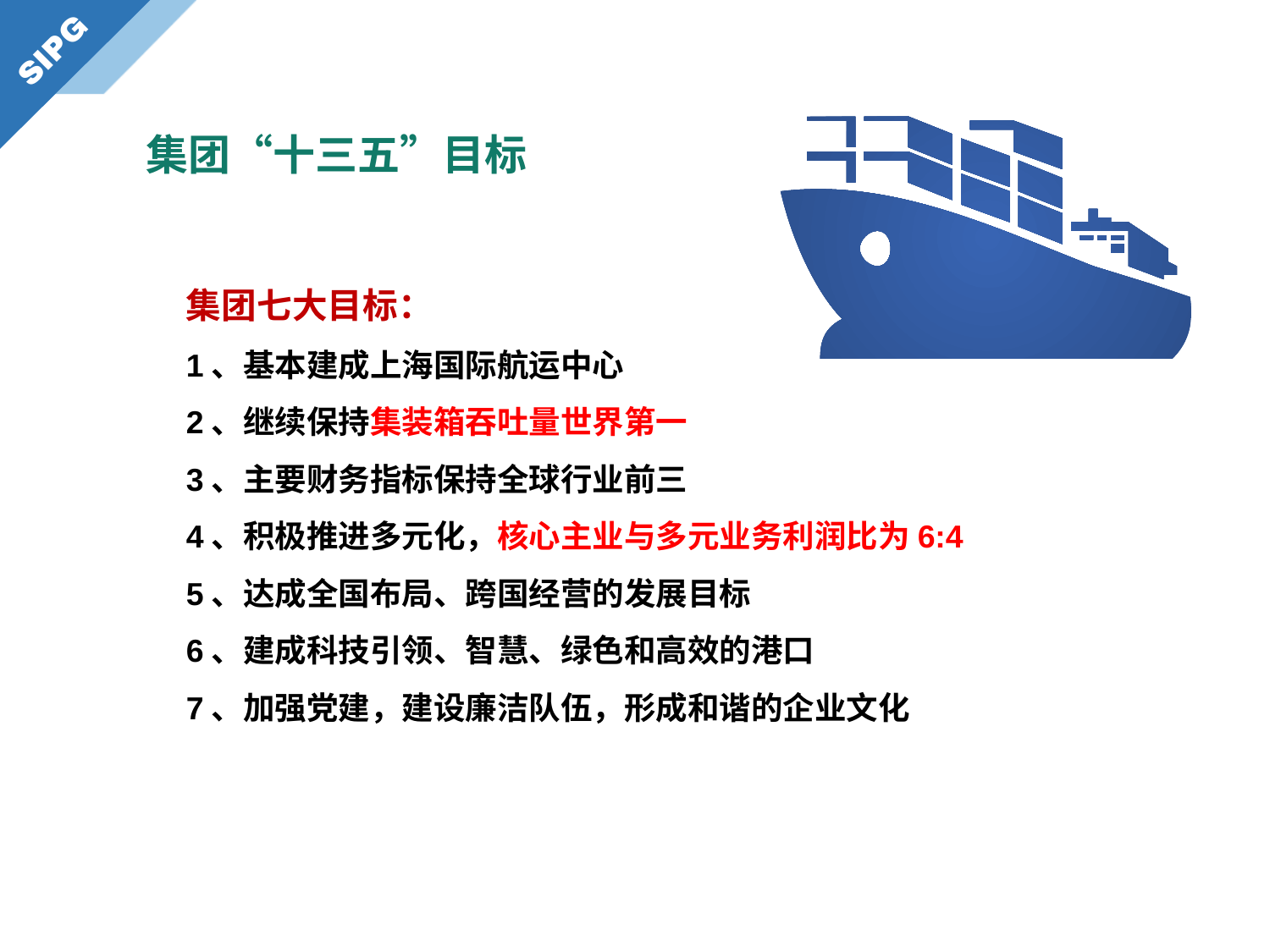

SIPG

集团“十三五”目标
集团七大目标：
1、基本建成上海国际航运中心
2、继续保持集装箱吞吐量世界第一
3、主要财务指标保持全球行业前三
4、积极推进多元化，核心主业与多元业务利润比为6:4
5、达成全国布局、跨国经营的发展目标
6、建成科技引领、智慧、绿色和高效的港口
7、加强党建，建设廉洁队伍，形成和谐的企业文化